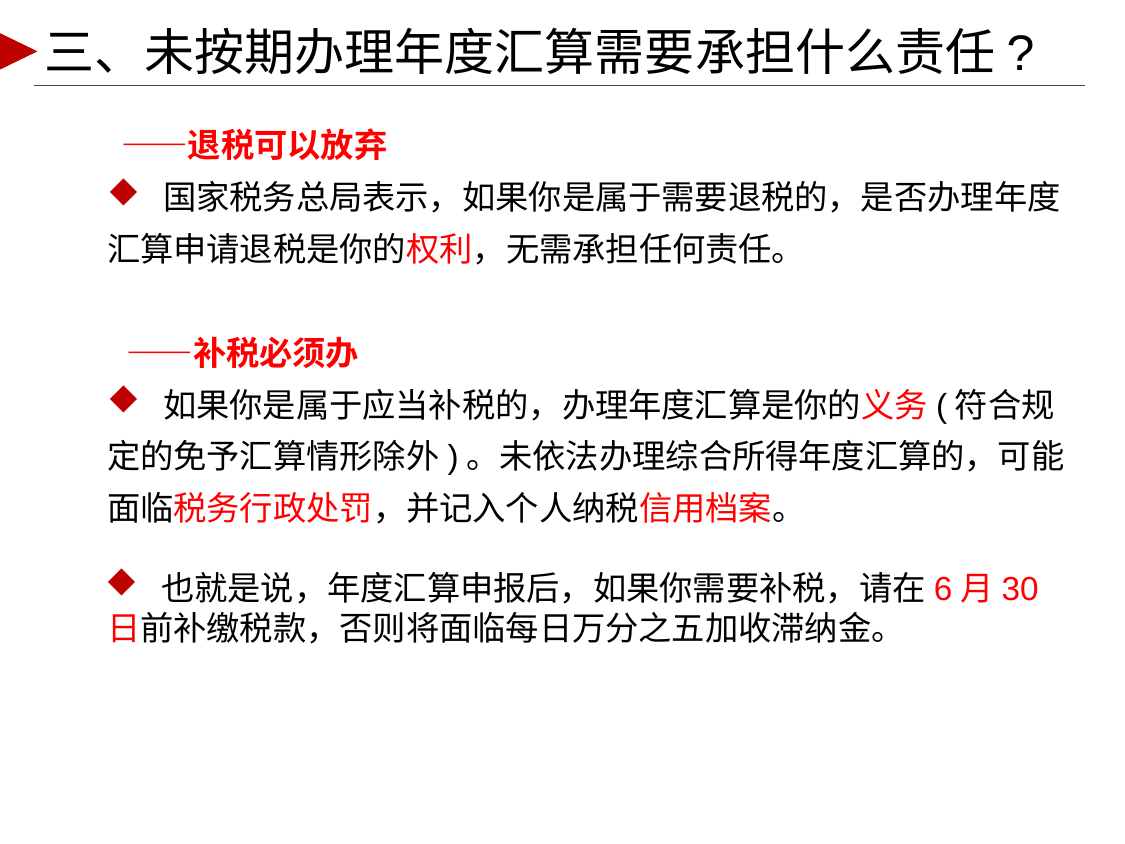

三、未按期办理年度汇算需要承担什么责任?

　　——退税可以放弃
  国家税务总局表示，如果你是属于需要退税的，是否办理年度汇算申请退税是你的权利，无需承担任何责任。

　　——补税必须办
  如果你是属于应当补税的，办理年度汇算是你的义务(符合规定的免予汇算情形除外)。未依法办理综合所得年度汇算的，可能面临税务行政处罚，并记入个人纳税信用档案。

  也就是说，年度汇算申报后，如果你需要补税，请在6月30日前补缴税款，否则将面临每日万分之五加收滞纳金。